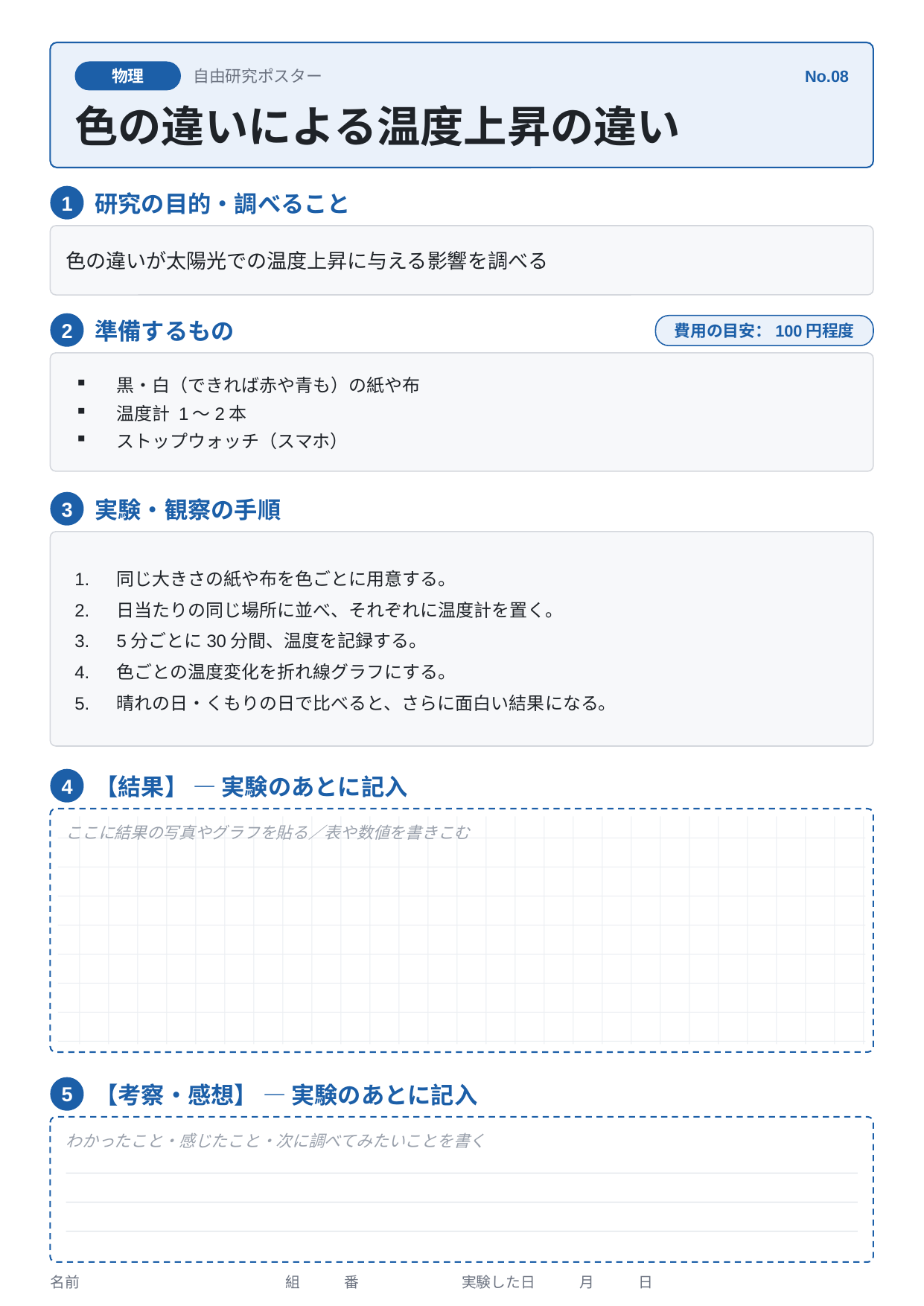

物理
自由研究ポスター
No.08
色の違いによる温度上昇の違い
研究の目的・調べること

1

色の違いが太陽光での温度上昇に与える影響を調べる
準備するもの

2

費用の目安：100円程度

黒・白（できれば赤や青も）の紙や布
温度計 1〜2本
ストップウォッチ（スマホ）
実験・観察の手順

3

同じ大きさの紙や布を色ごとに用意する。
日当たりの同じ場所に並べ、それぞれに温度計を置く。
5分ごとに30分間、温度を記録する。
色ごとの温度変化を折れ線グラフにする。
晴れの日・くもりの日で比べると、さらに面白い結果になる。
【結果】 — 実験のあとに記入

4

ここに結果の写真やグラフを貼る／表や数値を書きこむ

【考察・感想】 — 実験のあとに記入

5

わかったこと・感じたこと・次に調べてみたいことを書く

名前　　　　　　　　　　　　　　組　　　番　　　　　　　実験した日　　　月　　　日